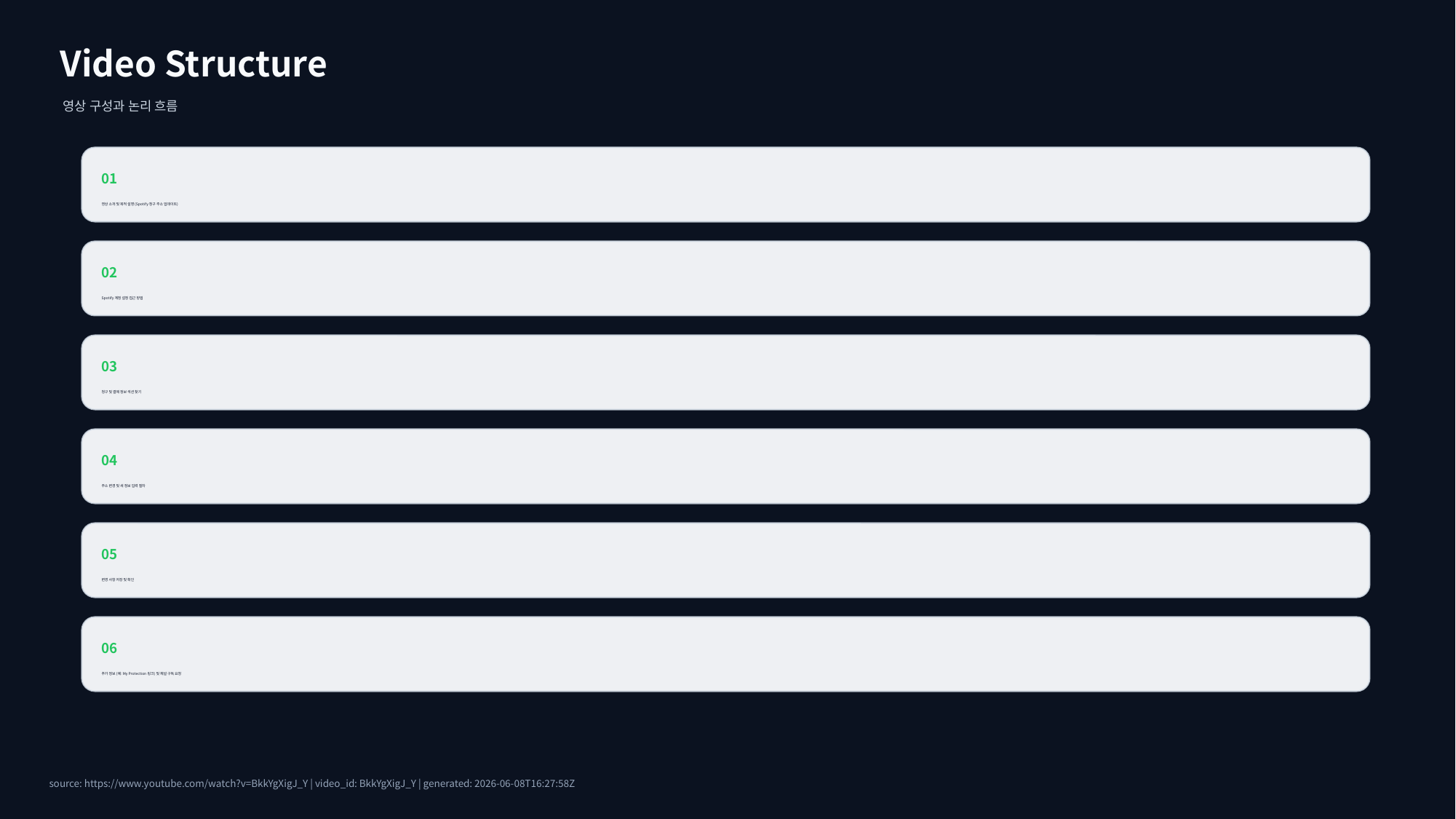

Video Structure
영상 구성과 논리 흐름

01
영상 소개 및 목적 설명 (Spotify 청구 주소 업데이트)

02
Spotify 계정 설정 접근 방법

03
청구 및 결제 정보 섹션 찾기

04
주소 변경 및 새 정보 입력 절차

05
변경 사항 저장 및 확인

06
추가 정보 (예: My Protection 링크) 및 채널 구독 요청
source: https://www.youtube.com/watch?v=BkkYgXigJ_Y | video_id: BkkYgXigJ_Y | generated: 2026-06-08T16:27:58Z